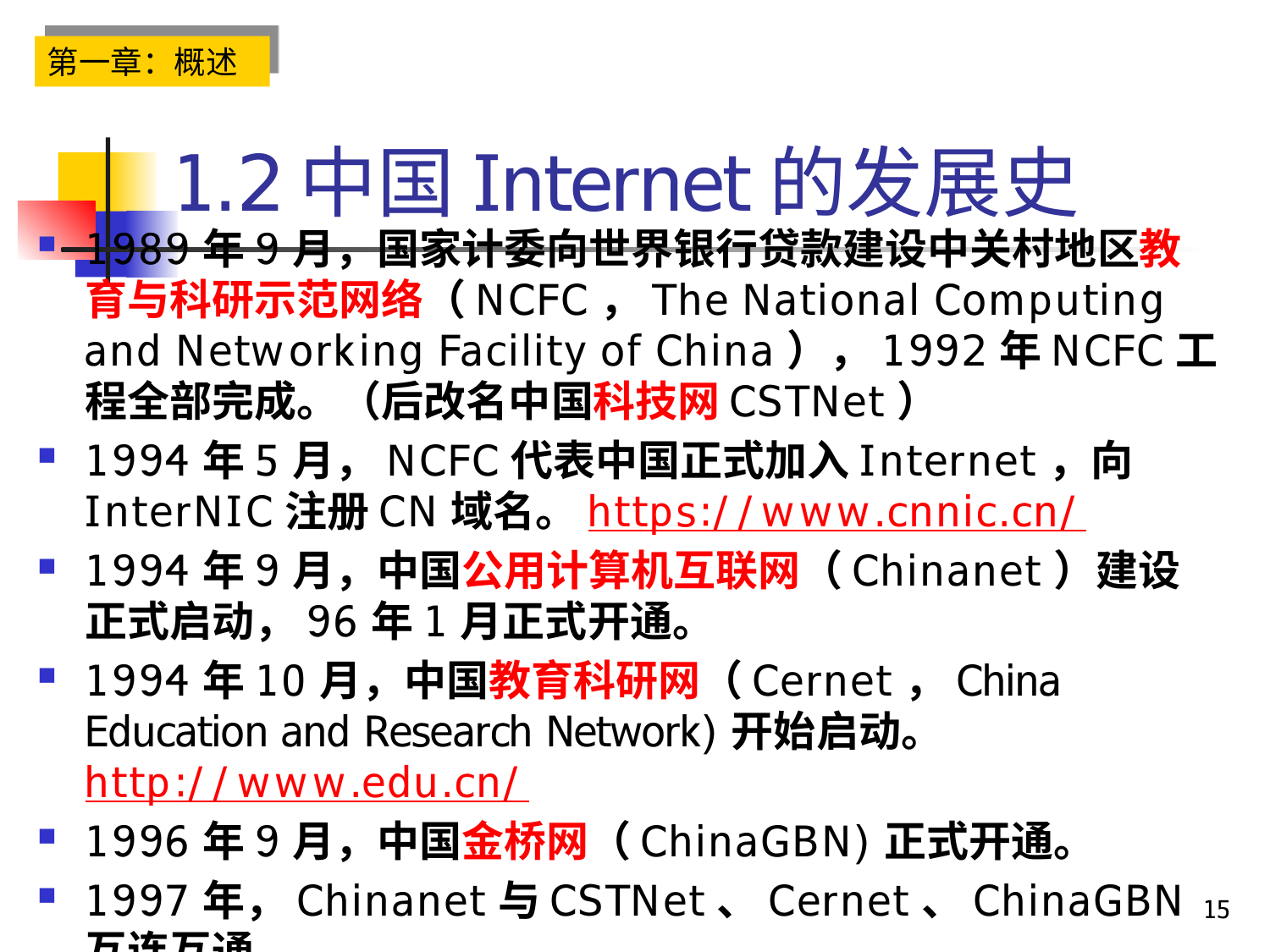

# 1.2中国Internet的发展史
第一章：概述
1989年9月，国家计委向世界银行贷款建设中关村地区教育与科研示范网络（NCFC，The National Computing and Networking Facility of China），1992年NCFC工程全部完成。（后改名中国科技网CSTNet）
1994年5月，NCFC代表中国正式加入Internet，向InterNIC注册CN域名。https://www.cnnic.cn/
1994年9月，中国公用计算机互联网（Chinanet）建设正式启动，96年1月正式开通。
1994年10月，中国教育科研网（Cernet，China Education and Research Network)开始启动。http://www.edu.cn/
1996年9月，中国金桥网（ChinaGBN)正式开通。
1997年，Chinanet与CSTNet、Cernet、ChinaGBN互连互通。
15